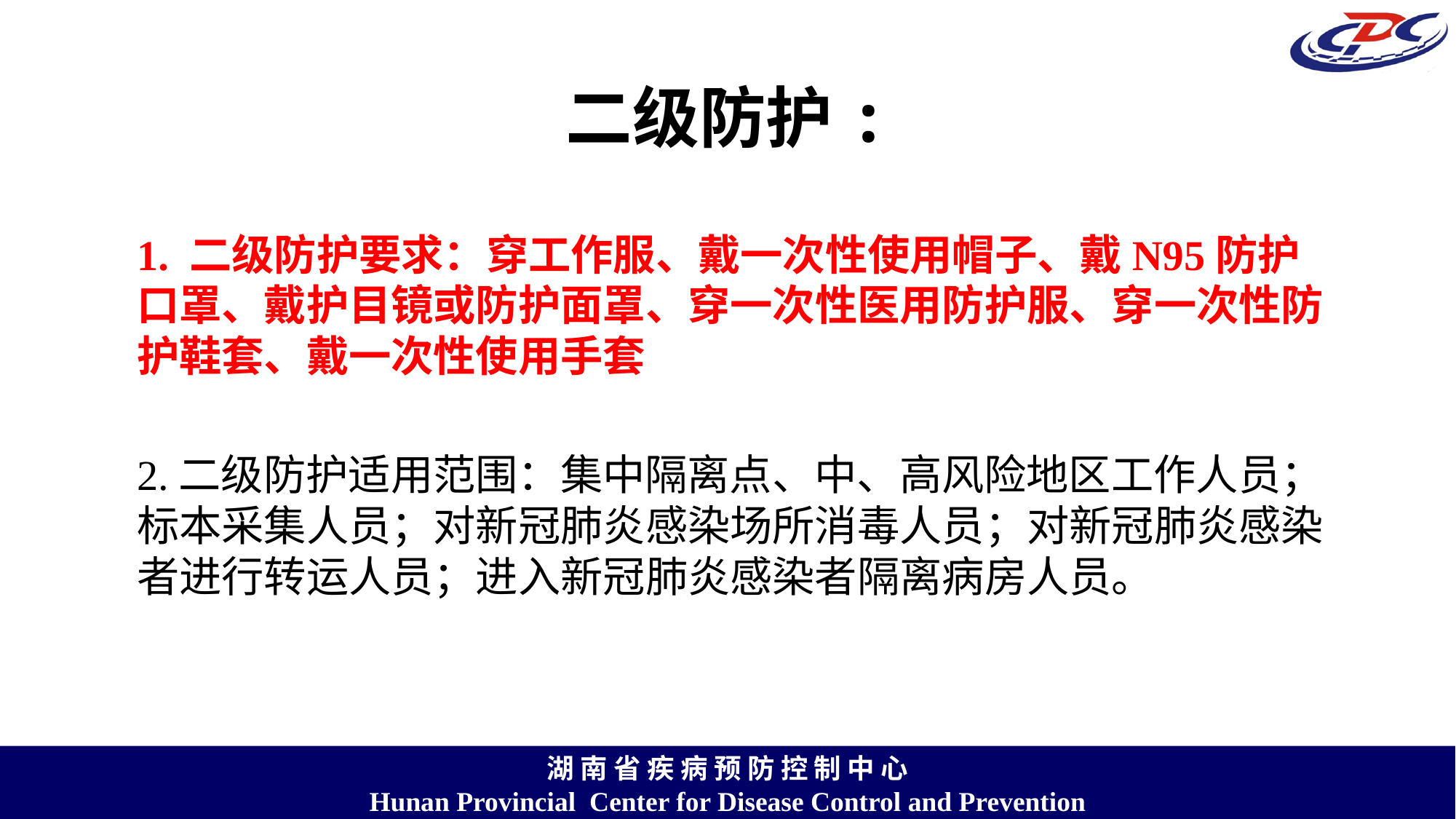

# 二级防护:
1. 二级防护要求：穿工作服、戴一次性使用帽子、戴N95防护口罩、戴护目镜或防护面罩、穿一次性医用防护服、穿一次性防护鞋套、戴一次性使用手套

2.二级防护适用范围：集中隔离点、中、高风险地区工作人员；标本采集人员；对新冠肺炎感染场所消毒人员；对新冠肺炎感染者进行转运人员；进入新冠肺炎感染者隔离病房人员。